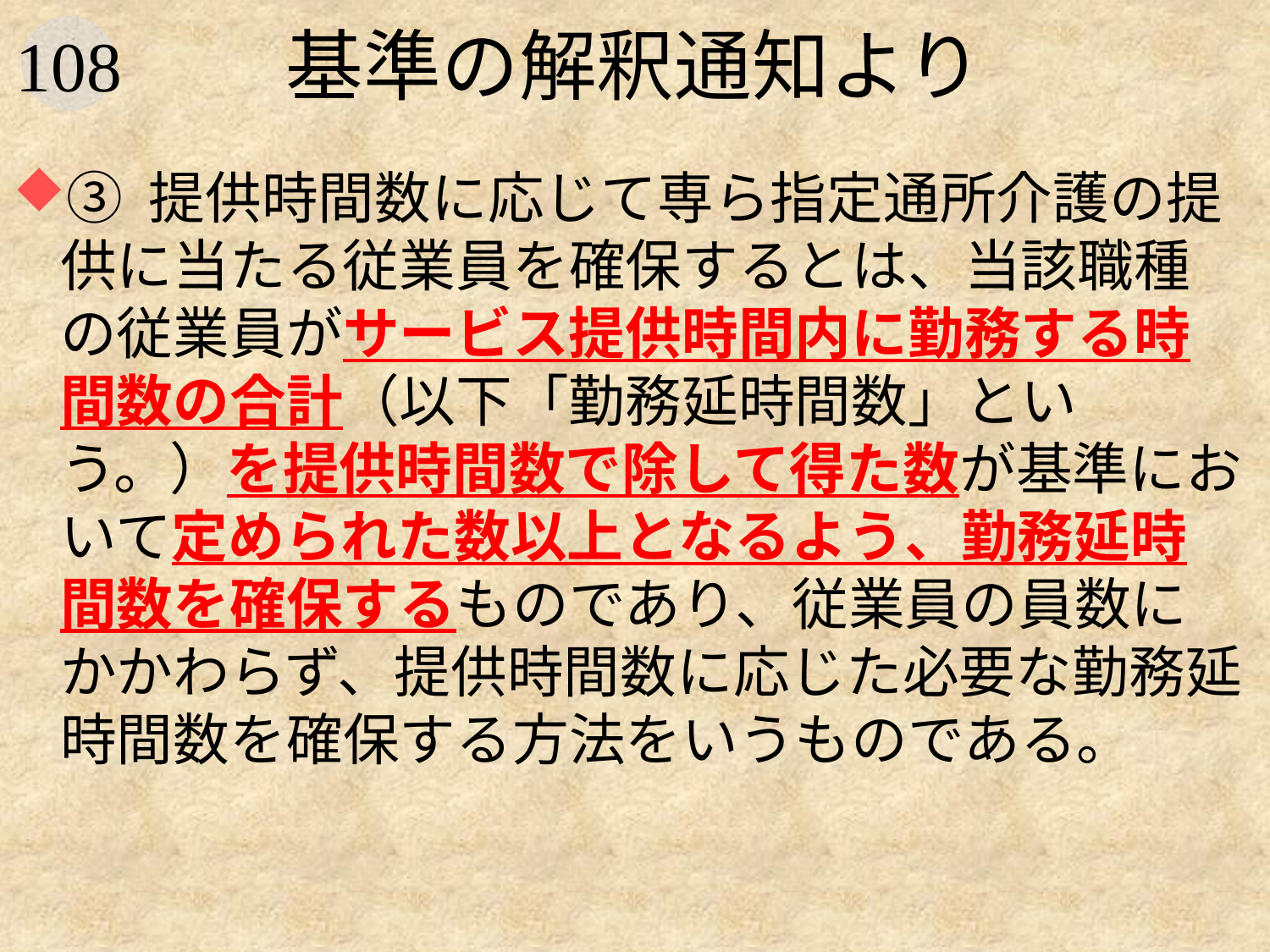

# 基準の解釈通知より
③ 提供時間数に応じて専ら指定通所介護の提供に当たる従業員を確保するとは、当該職種の従業員がサービス提供時間内に勤務する時間数の合計（以下「勤務延時間数」という。）を提供時間数で除して得た数が基準において定められた数以上となるよう、勤務延時間数を確保するものであり、従業員の員数にかかわらず、提供時間数に応じた必要な勤務延時間数を確保する方法をいうものである。